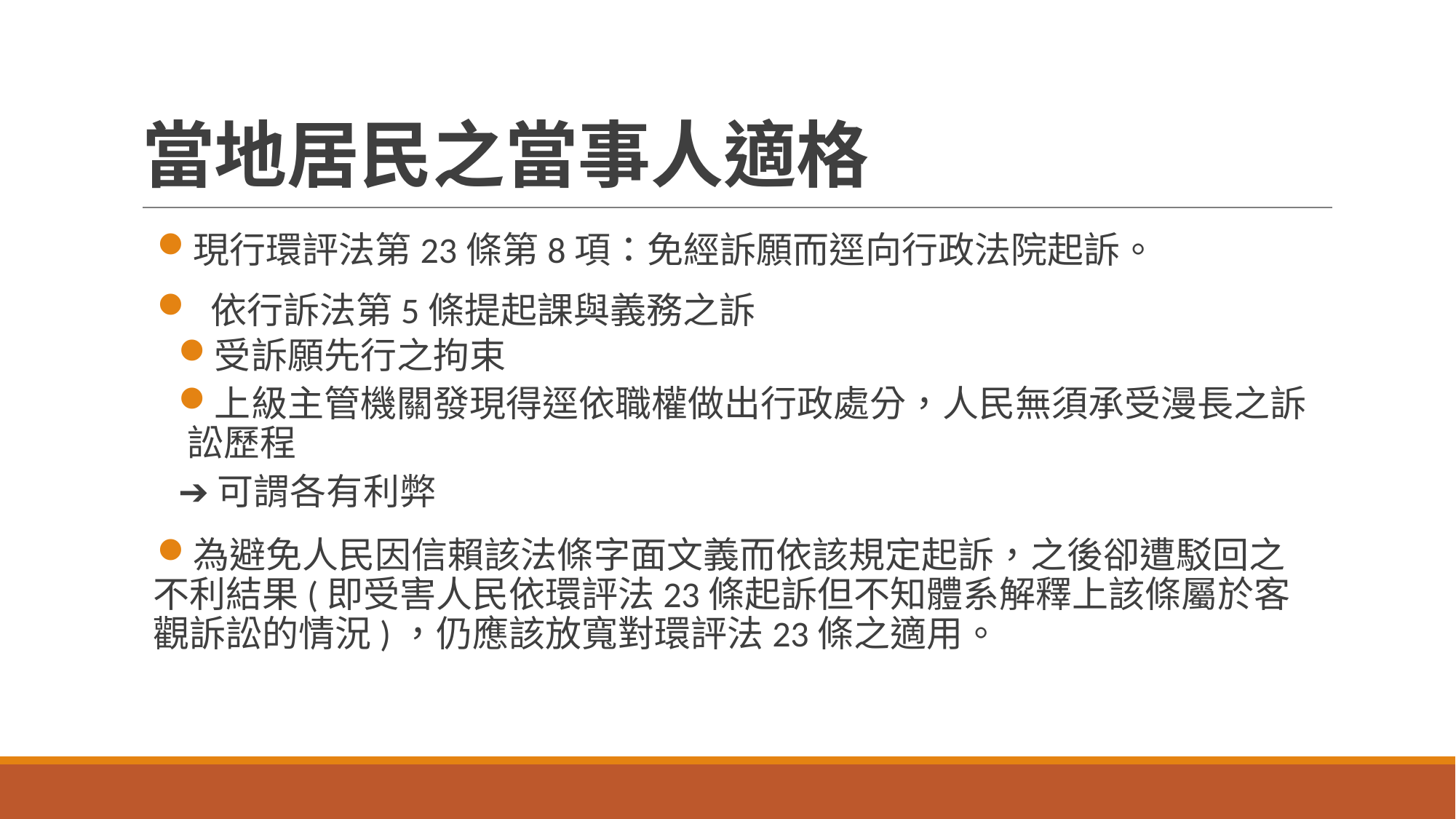

# 當地居民之當事人適格
現行環評法第23條第8項：免經訴願而逕向行政法院起訴。
 依行訴法第5條提起課與義務之訴
受訴願先行之拘束
上級主管機關發現得逕依職權做出行政處分，人民無須承受漫長之訴訟歷程
➔可謂各有利弊
為避免人民因信賴該法條字面文義而依該規定起訴，之後卻遭駁回之不利結果(即受害人民依環評法23條起訴但不知體系解釋上該條屬於客觀訴訟的情況)，仍應該放寬對環評法23條之適用。